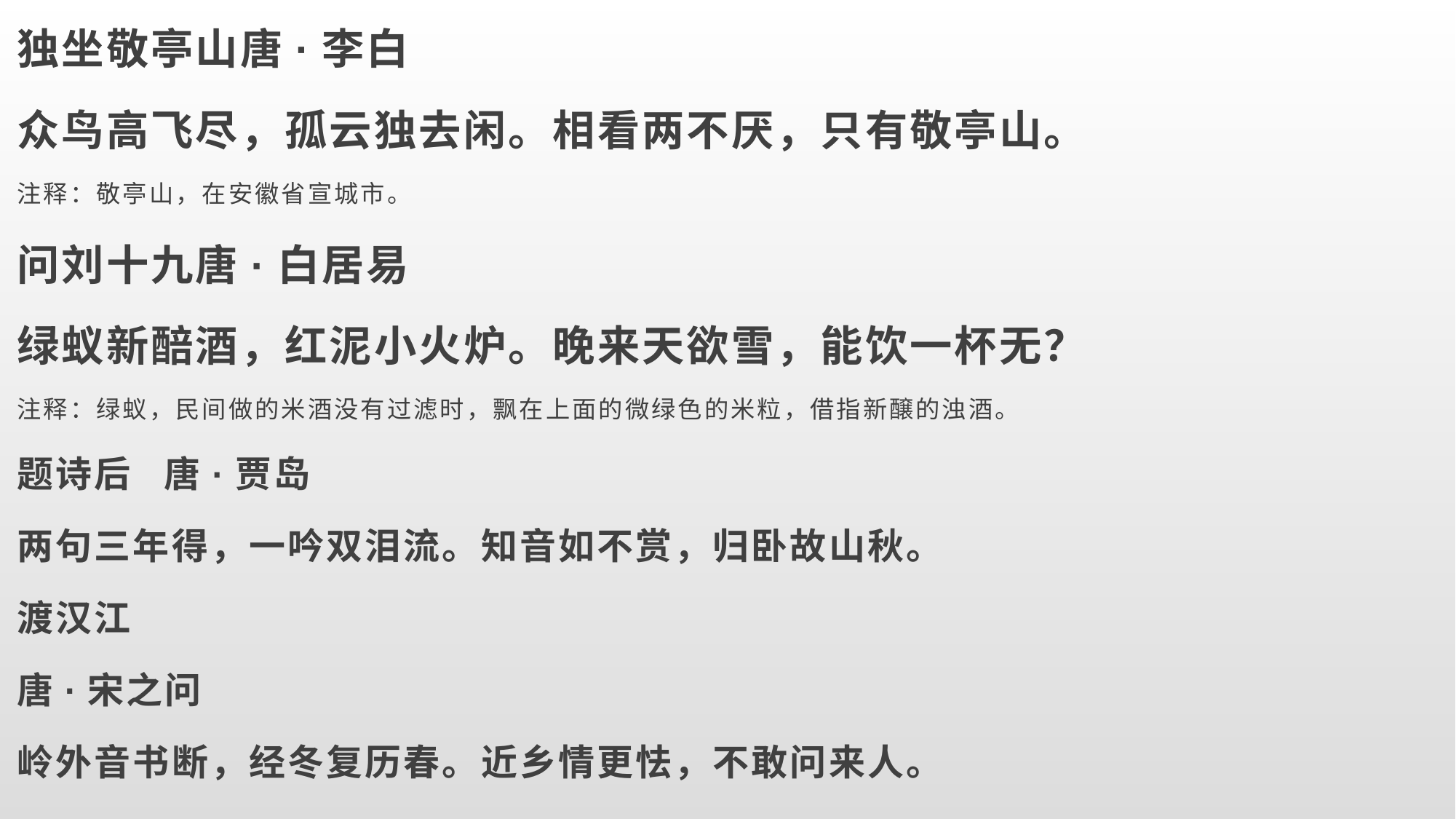

独坐敬亭山唐·李白
众鸟高飞尽，孤云独去闲。相看两不厌，只有敬亭山。
注释：敬亭山，在安徽省宣城市。
问刘十九唐·白居易
绿蚁新醅酒，红泥小火炉。晚来天欲雪，能饮一杯无？
注释：绿蚁，民间做的米酒没有过滤时，飘在上面的微绿色的米粒，借指新醸的浊酒。
题诗后   唐·贾岛
两句三年得，一吟双泪流。知音如不赏，归卧故山秋。
渡汉江
唐·宋之问
岭外音书断，经冬复历春。近乡情更怯，不敢问来人。